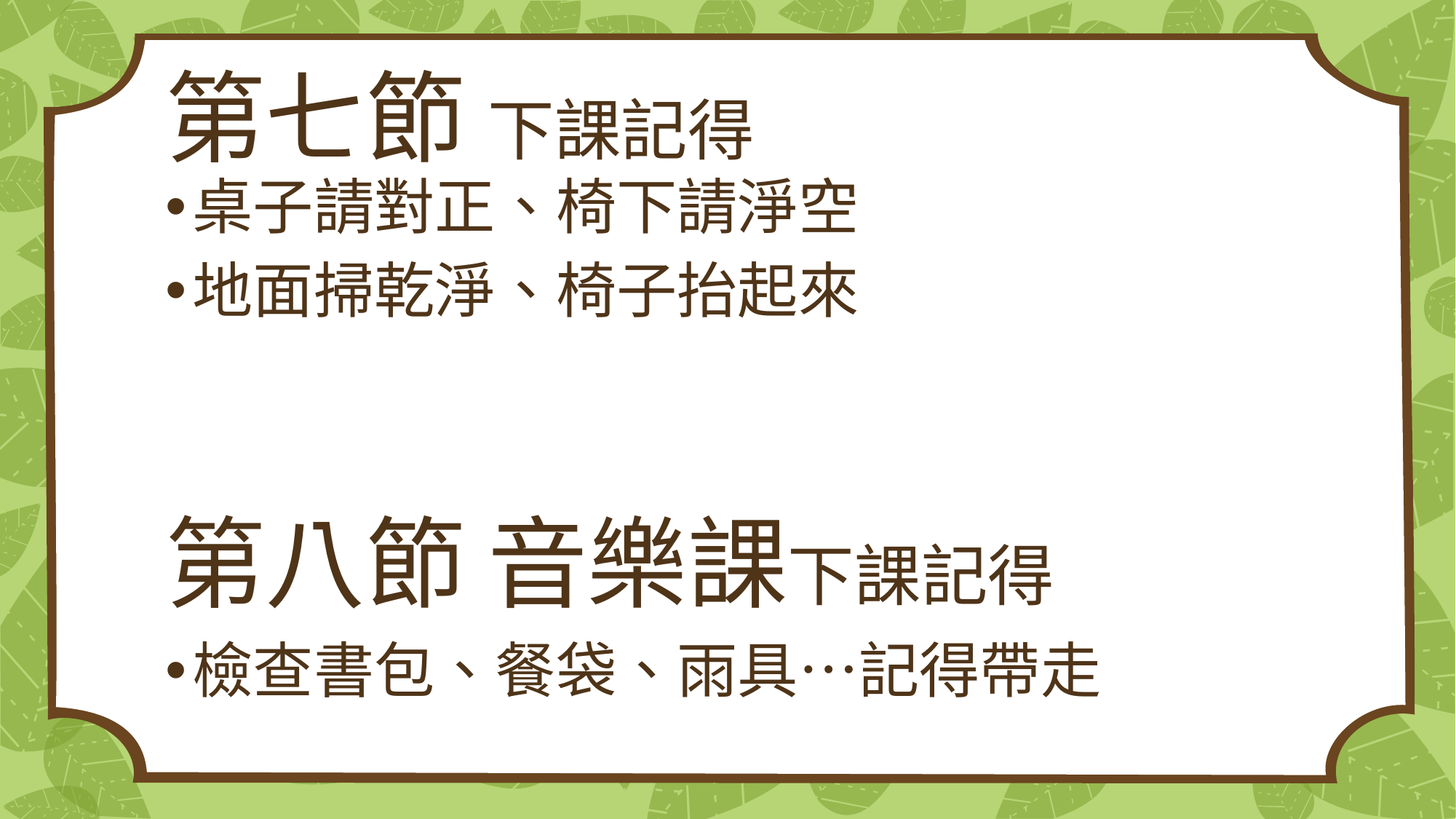

# 第七節 下課記得
桌子請對正、椅下請淨空
地面掃乾淨、椅子抬起來
第八節 音樂課下課記得
檢查書包、餐袋、雨具…記得帶走